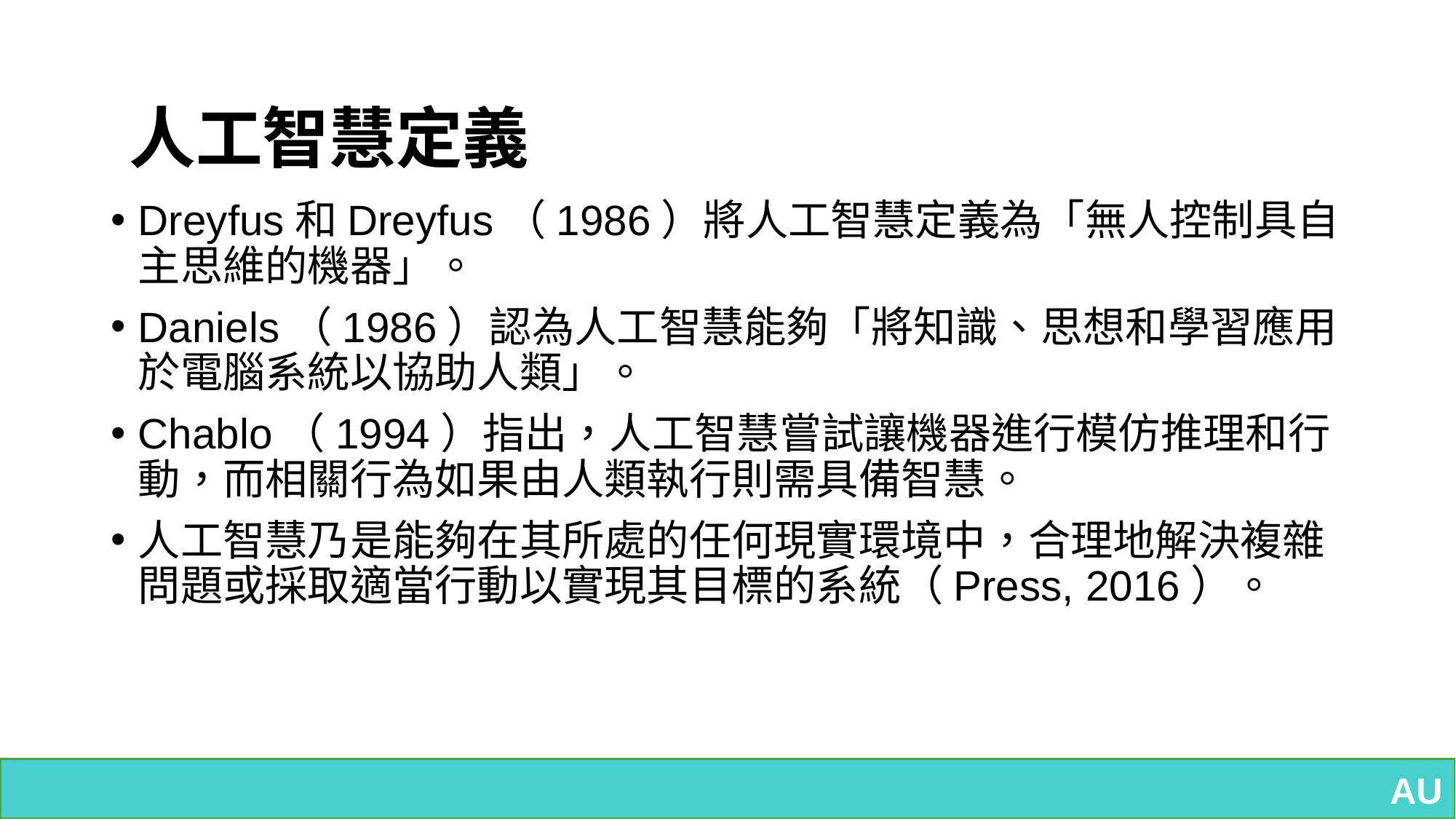

人工智慧定義
Dreyfus和Dreyfus（1986）將人工智慧定義為「無人控制具自主思維的機器」。
Daniels（1986）認為人工智慧能夠「將知識、思想和學習應用於電腦系統以協助人類」。
Chablo（1994）指出，人工智慧嘗試讓機器進行模仿推理和行動，而相關行為如果由人類執行則需具備智慧。
人工智慧乃是能夠在其所處的任何現實環境中，合理地解決複雜問題或採取適當行動以實現其目標的系統（Press, 2016）。